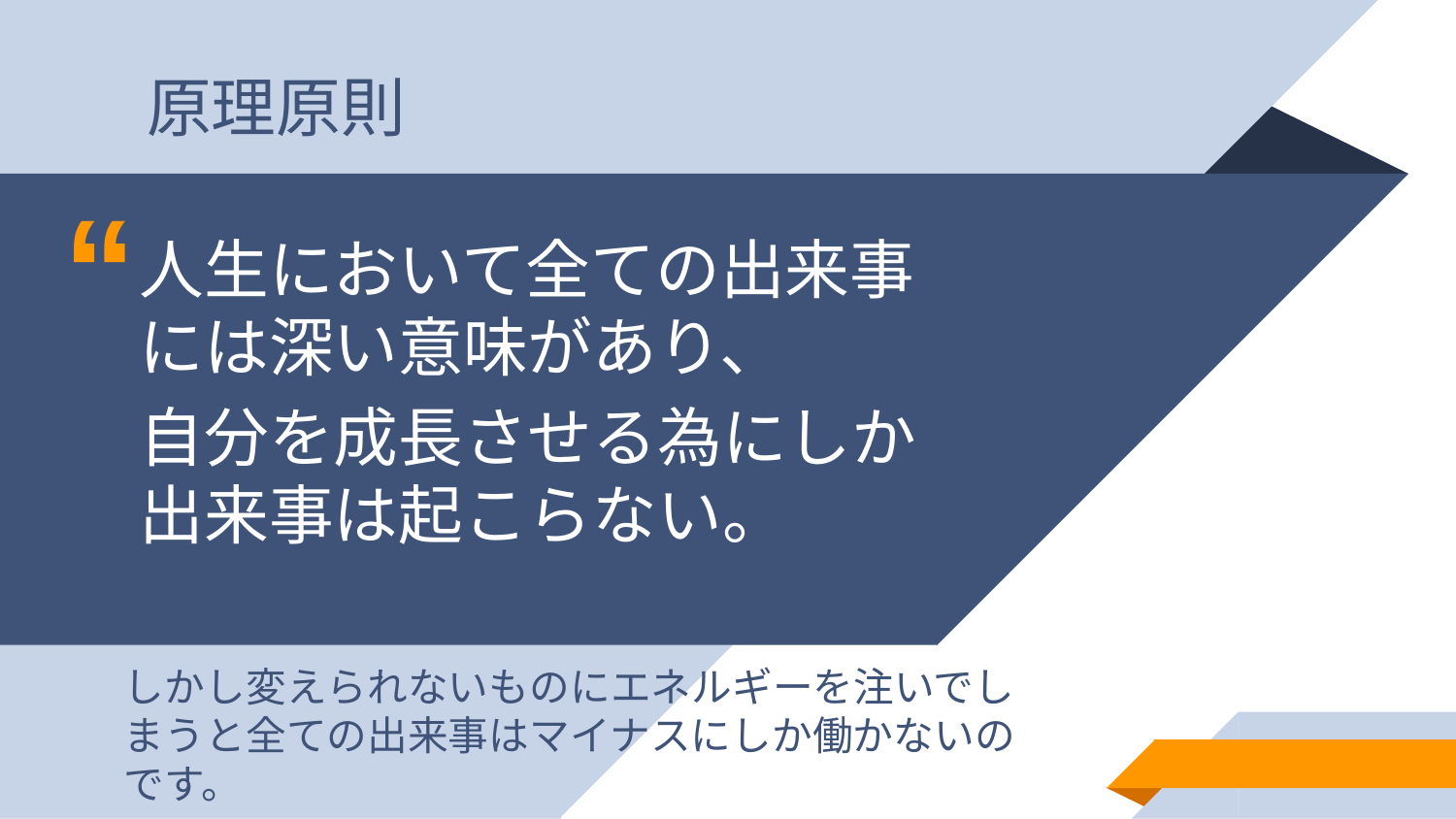

原理原則
人生において全ての出来事には深い意味があり、
自分を成長させる為にしか出来事は起こらない。
しかし変えられないものにエネルギーを注いでしまうと全ての出来事はマイナスにしか働かないのです。